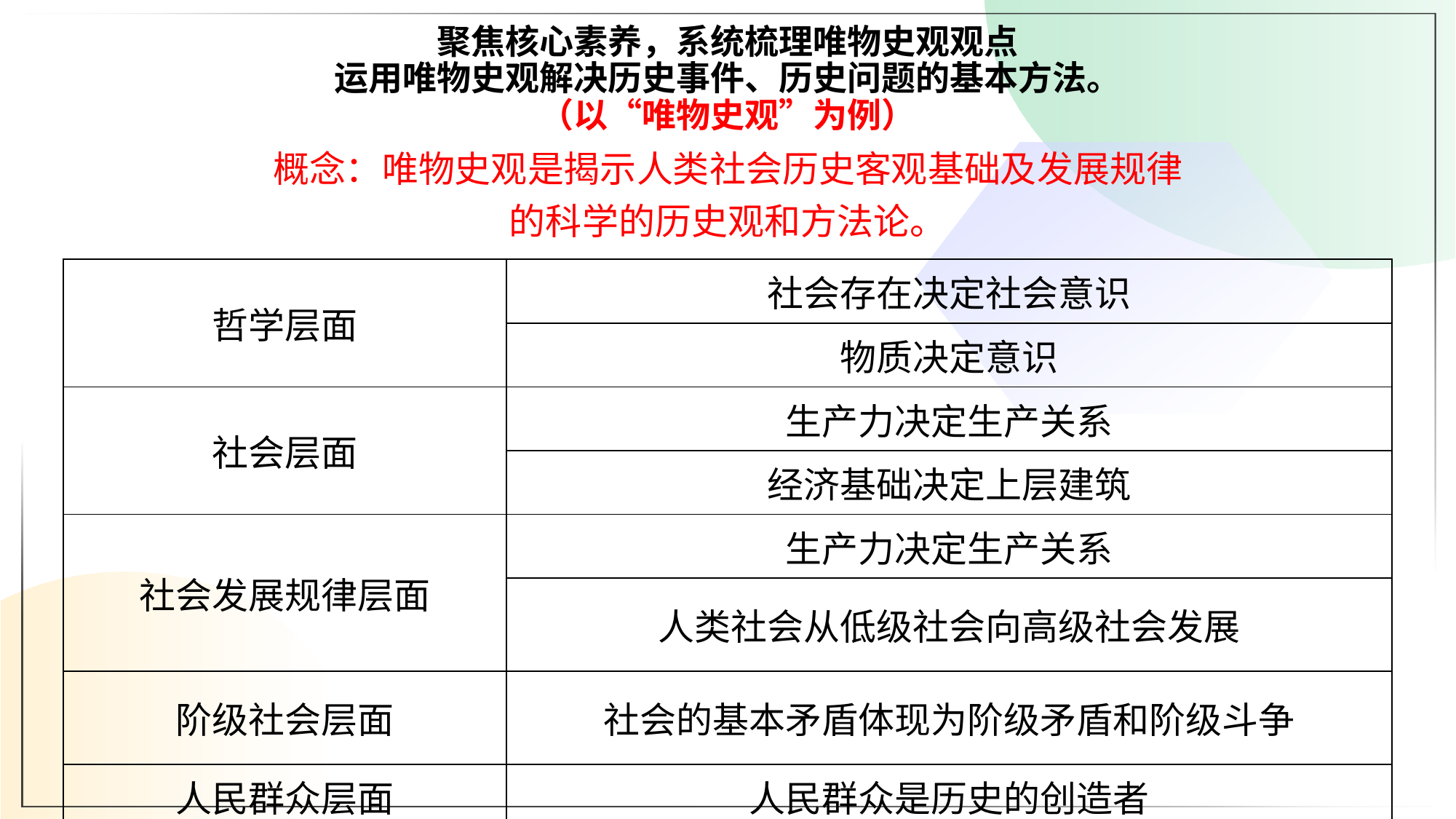

聚焦核心素养，系统梳理唯物史观观点
运用唯物史观解决历史事件、历史问题的基本方法。
（以“唯物史观”为例）
概念：唯物史观是揭示人类社会历史客观基础及发展规律的科学的历史观和方法论。
| 哲学层面 | 社会存在决定社会意识 |
| --- | --- |
|  | 物质决定意识 |
| 社会层面 | 生产力决定生产关系 |
|  | 经济基础决定上层建筑 |
| 社会发展规律层面 | 生产力决定生产关系 |
|  | 人类社会从低级社会向高级社会发展 |
| 阶级社会层面 | 社会的基本矛盾体现为阶级矛盾和阶级斗争 |
| 人民群众层面 | 人民群众是历史的创造者 |